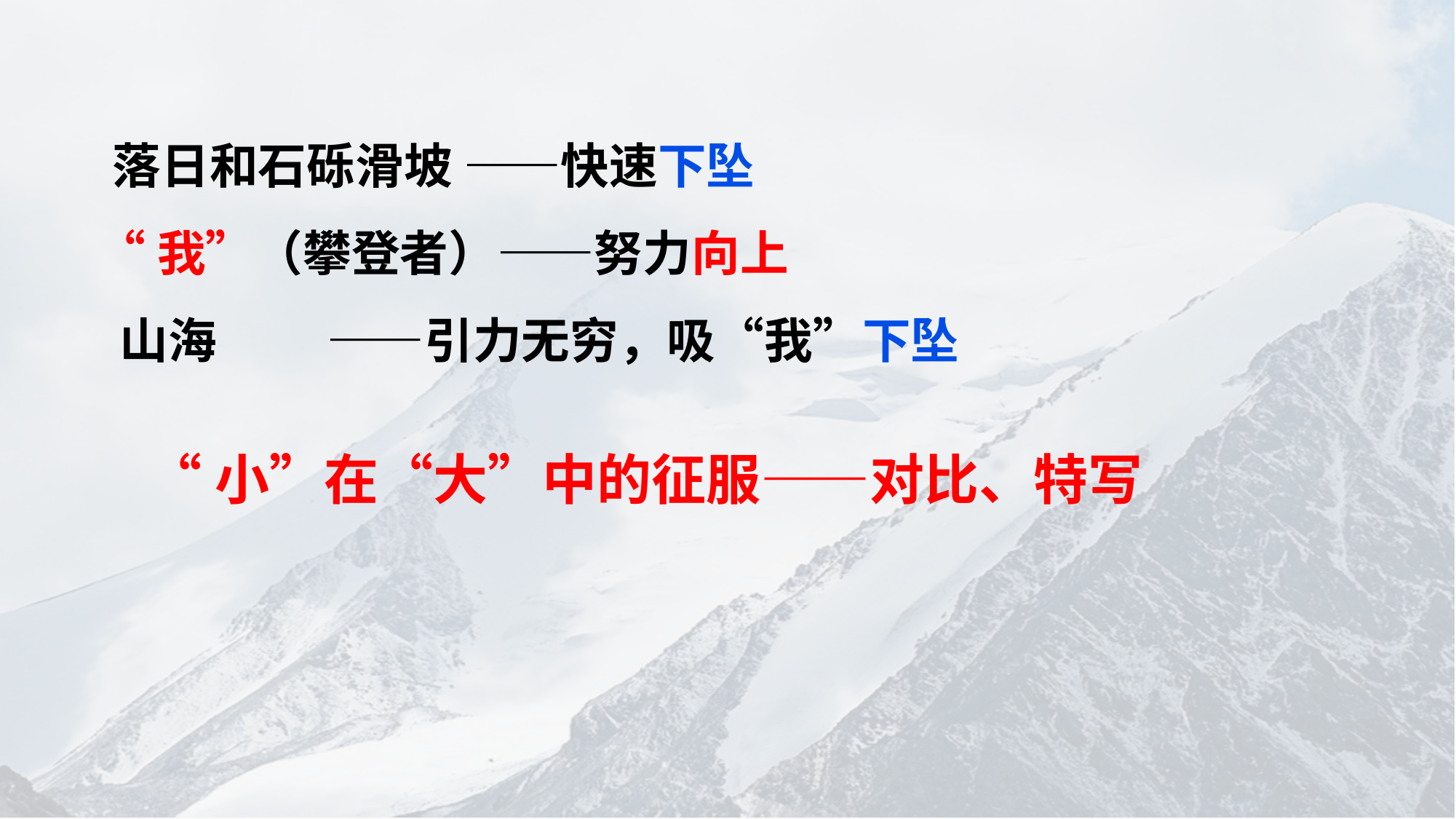

落日和石砾滑坡 ——快速下坠
   “我”（攀登者）——努力向上
    山海          ——引力无穷，吸“我”下坠
“小”在“大”中的征服——对比、特写